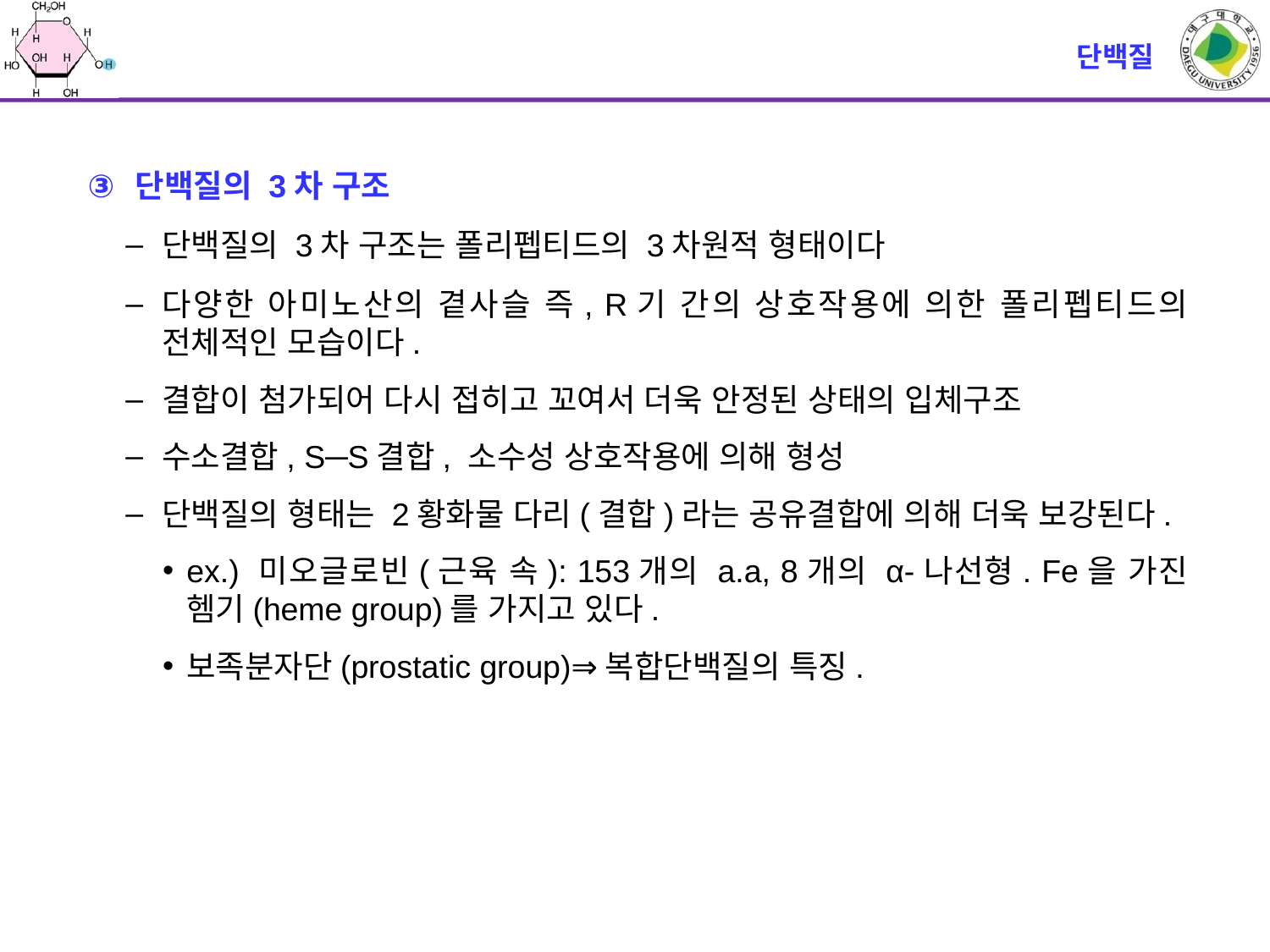

# 단백질
단백질의 3차 구조
단백질의 3차 구조는 폴리펩티드의 3차원적 형태이다
다양한 아미노산의 곁사슬 즉, R기 간의 상호작용에 의한 폴리펩티드의 전체적인 모습이다.
결합이 첨가되어 다시 접히고 꼬여서 더욱 안정된 상태의 입체구조
수소결합, S─S결합, 소수성 상호작용에 의해 형성
단백질의 형태는 2황화물 다리(결합)라는 공유결합에 의해 더욱 보강된다.
ex.) 미오글로빈(근육 속): 153개의 a.a, 8개의 α-나선형. Fe을 가진 헴기(heme group)를 가지고 있다.
보족분자단(prostatic group)⇒복합단백질의 특징.